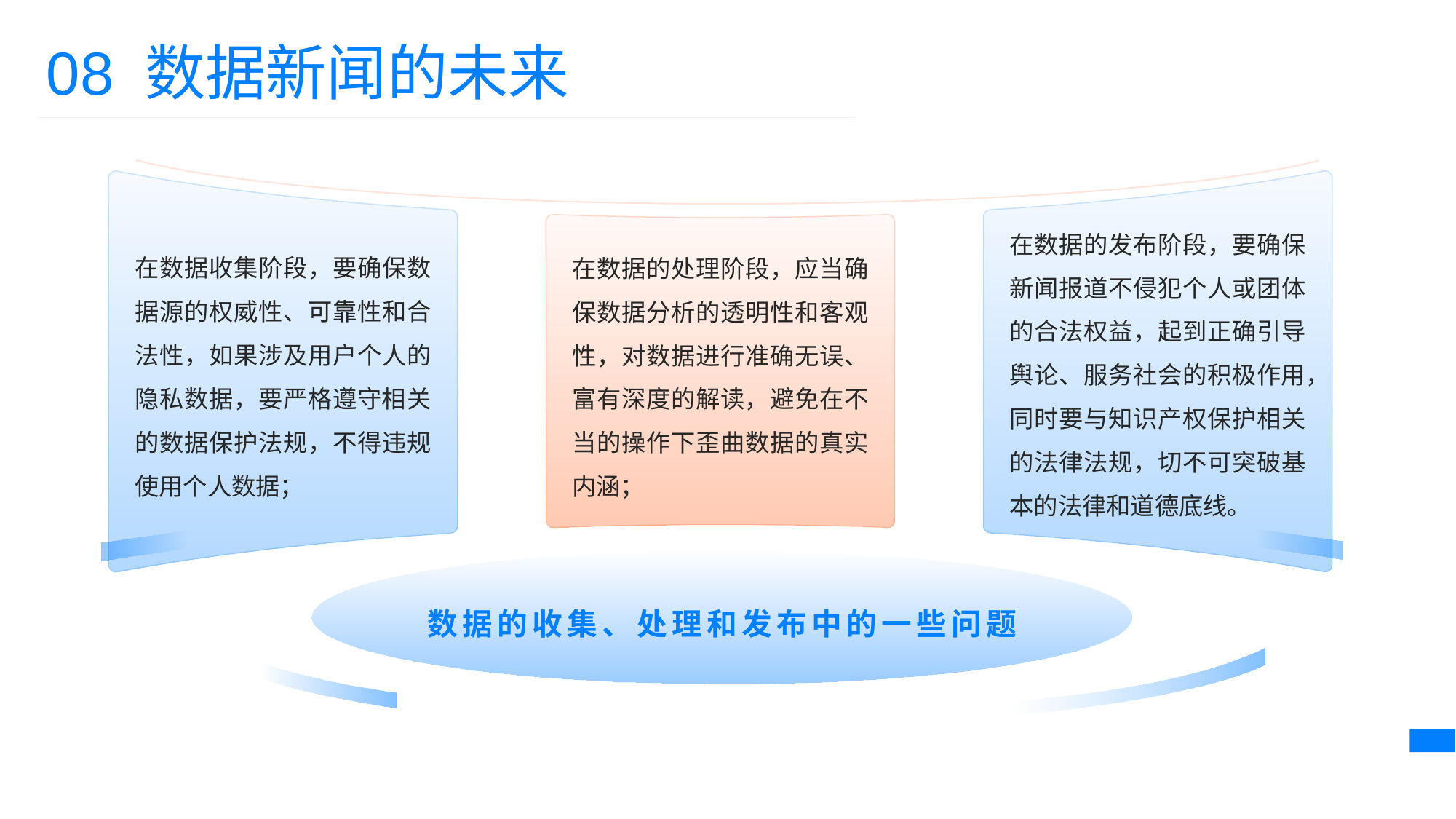

08 数据新闻的未来

在数据的发布阶段，要确保新闻报道不侵犯个人或团体的合法权益，起到正确引导舆论、服务社会的积极作用，同时要与知识产权保护相关的法律法规，切不可突破基本的法律和道德底线。
在数据收集阶段，要确保数据源的权威性、可靠性和合法性，如果涉及用户个人的隐私数据，要严格遵守相关的数据保护法规，不得违规使用个人数据；
在数据的处理阶段，应当确保数据分析的透明性和客观性，对数据进行准确无误、富有深度的解读，避免在不当的操作下歪曲数据的真实内涵；

数据的收集、处理和发布中的一些问题